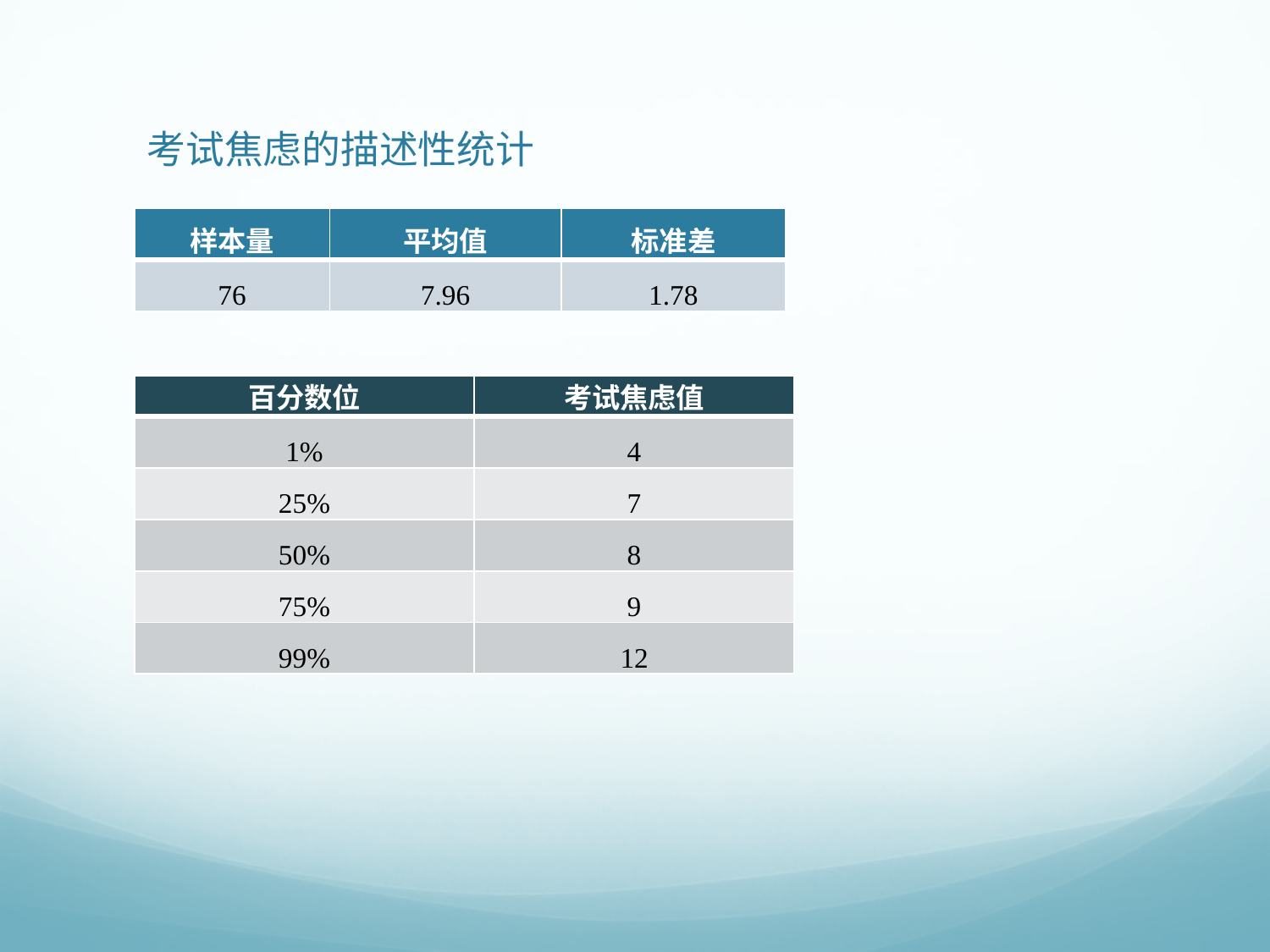

考试焦虑的描述性统计
| 样本量 | 平均值 | 标准差 |
| --- | --- | --- |
| 76 | 7.96 | 1.78 |
| 百分数位 | 考试焦虑值 |
| --- | --- |
| 1% | 4 |
| 25% | 7 |
| 50% | 8 |
| 75% | 9 |
| 99% | 12 |